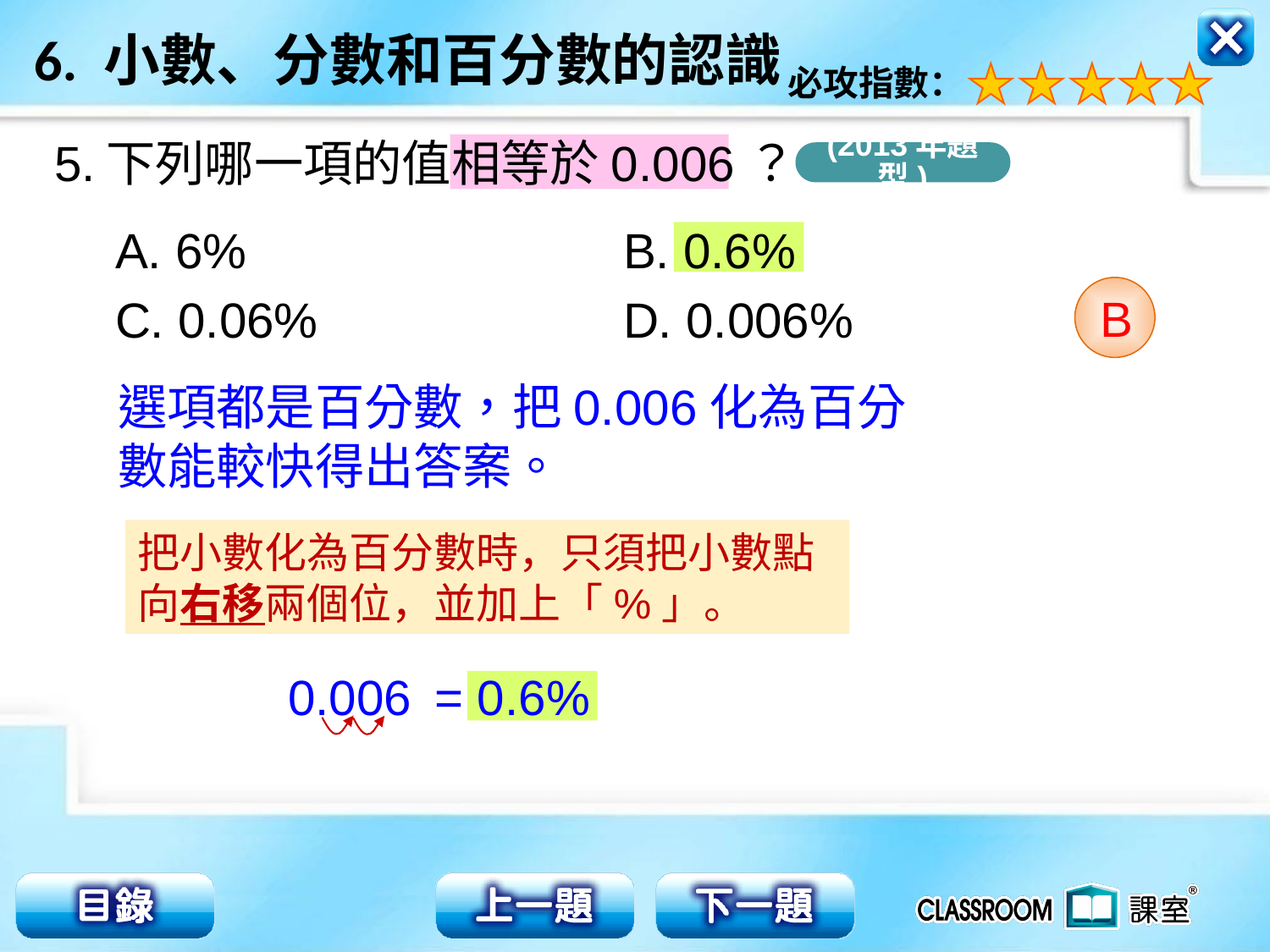

5.
下列哪一項的值相等於0.006？

(2013年題型)
A. 6% 			B. 0.6%
C. 0.06% 			D. 0.006%

B
選項都是百分數，把0.006化為百分數能較快得出答案。
把小數化為百分數時，只須把小數點向右移兩個位，並加上「%」。
0.006
= 0.6%